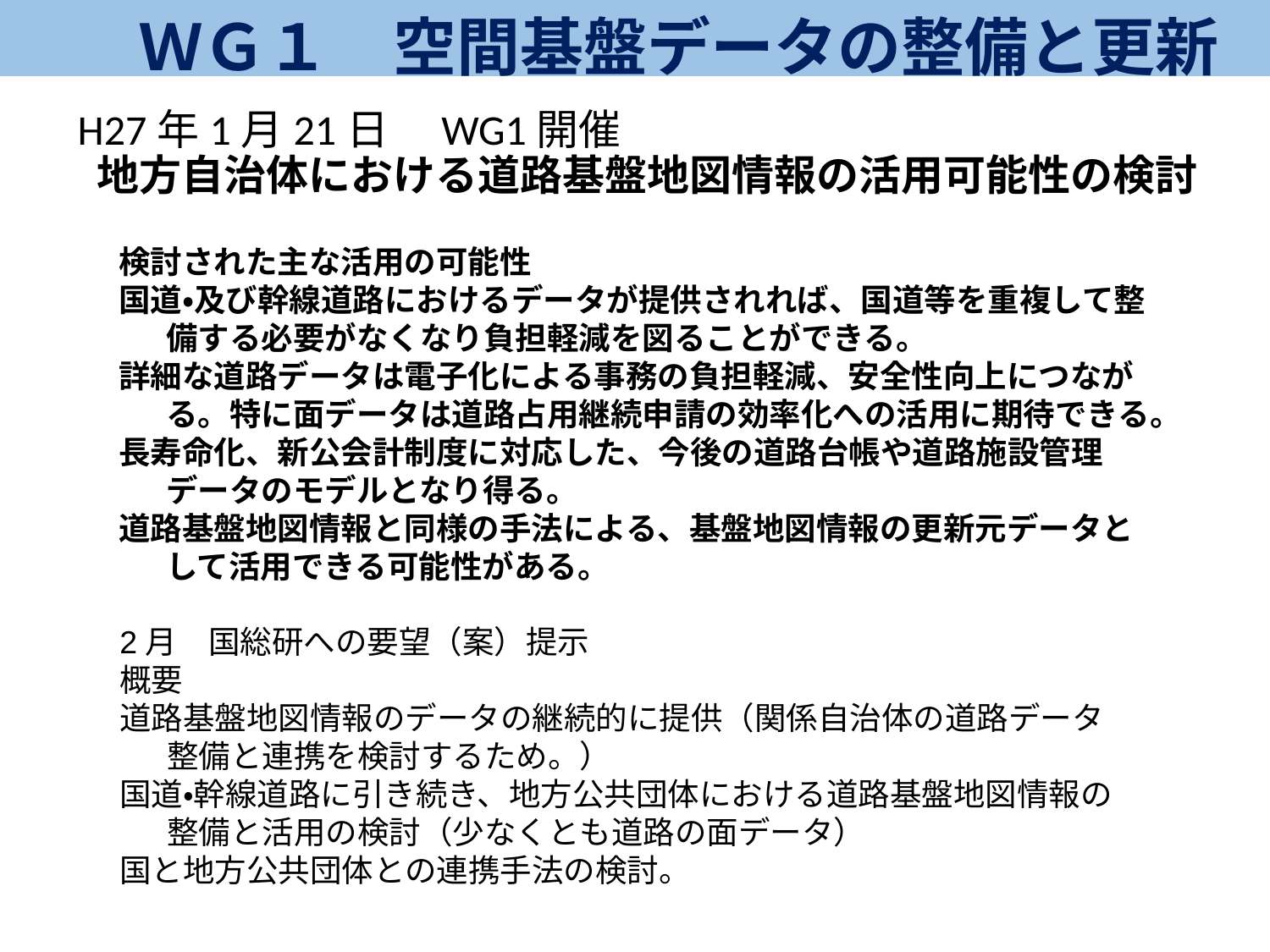

ＷＧ１　空間基盤データの整備と更新
# H27年1月21日　WG1開催 地方自治体における道路基盤地図情報の活用可能性の検討
検討された主な活用の可能性
国道・及び幹線道路におけるデータが提供されれば、国道等を重複して整備する必要がなくなり負担軽減を図ることができる。
詳細な道路データは電子化による事務の負担軽減、安全性向上につながる。特に面データは道路占用継続申請の効率化への活用に期待できる。
長寿命化、新公会計制度に対応した、今後の道路台帳や道路施設管理データのモデルとなり得る。
道路基盤地図情報と同様の手法による、基盤地図情報の更新元データとして活用できる可能性がある。
2月　国総研への要望（案）提示
概要
道路基盤地図情報のデータの継続的に提供（関係自治体の道路データ整備と連携を検討するため。）
国道・幹線道路に引き続き、地方公共団体における道路基盤地図情報の整備と活用の検討（少なくとも道路の面データ）
国と地方公共団体との連携手法の検討。